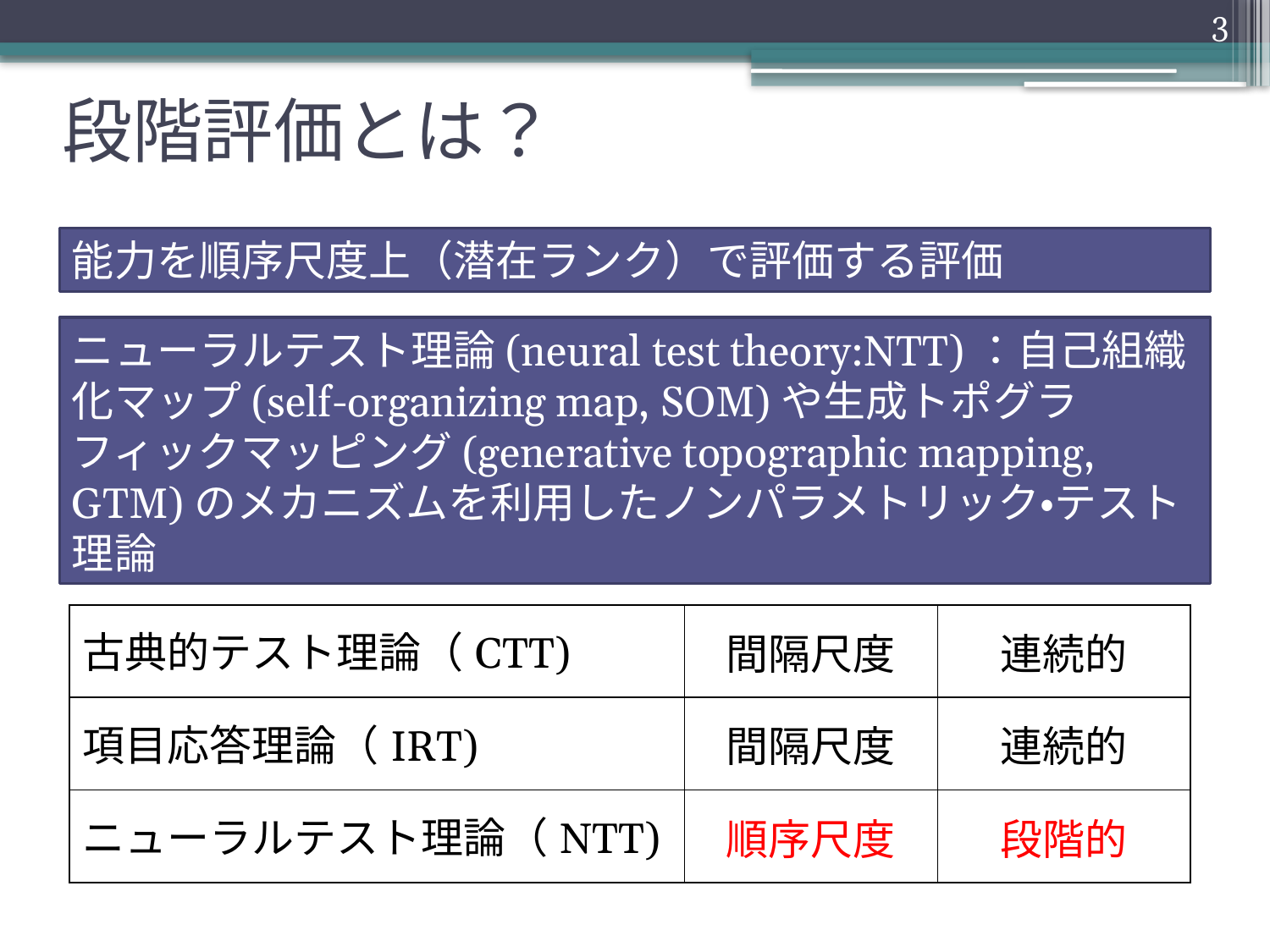

3
# 段階評価とは？
能力を順序尺度上（潜在ランク）で評価する評価
ニューラルテスト理論(neural test theory:NTT)：自己組織化マップ(self-organizing map, SOM)や生成トポグラフィックマッピング(generative topographic mapping, GTM)のメカニズムを利用したノンパラメトリック・テスト理論
(Shojima, 2008)
| 古典的テスト理論（CTT) | 間隔尺度 | 連続的 |
| --- | --- | --- |
| 項目応答理論（IRT) | 間隔尺度 | 連続的 |
| ニューラルテスト理論（NTT) | 順序尺度 | 段階的 |